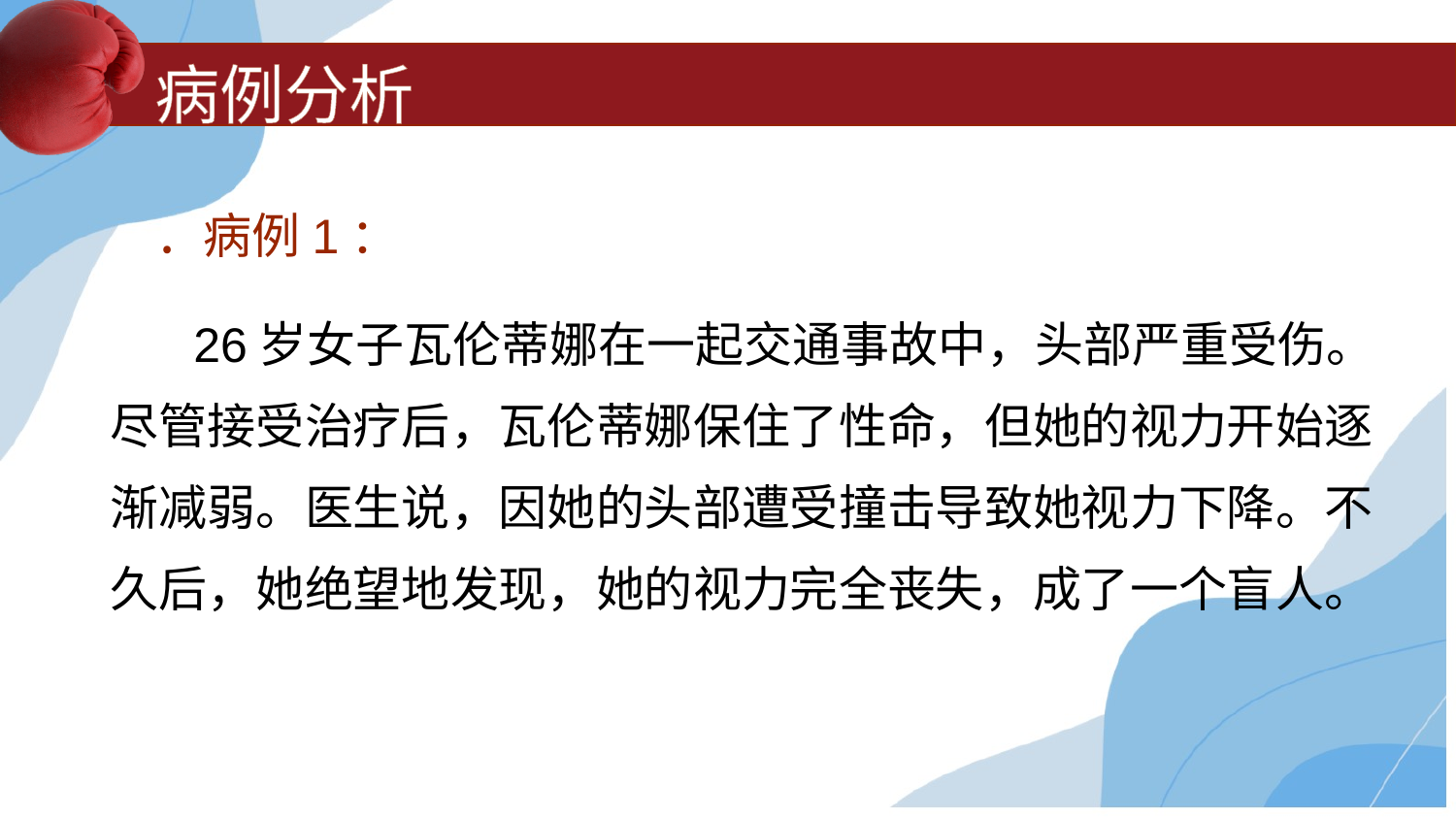

# 病例分析
   ﹒病例1：
       26岁女子瓦伦蒂娜在一起交通事故中，头部严重受伤。尽管接受治疗后，瓦伦蒂娜保住了性命，但她的视力开始逐渐减弱。医生说，因她的头部遭受撞击导致她视力下降。不久后，她绝望地发现，她的视力完全丧失，成了一个盲人。